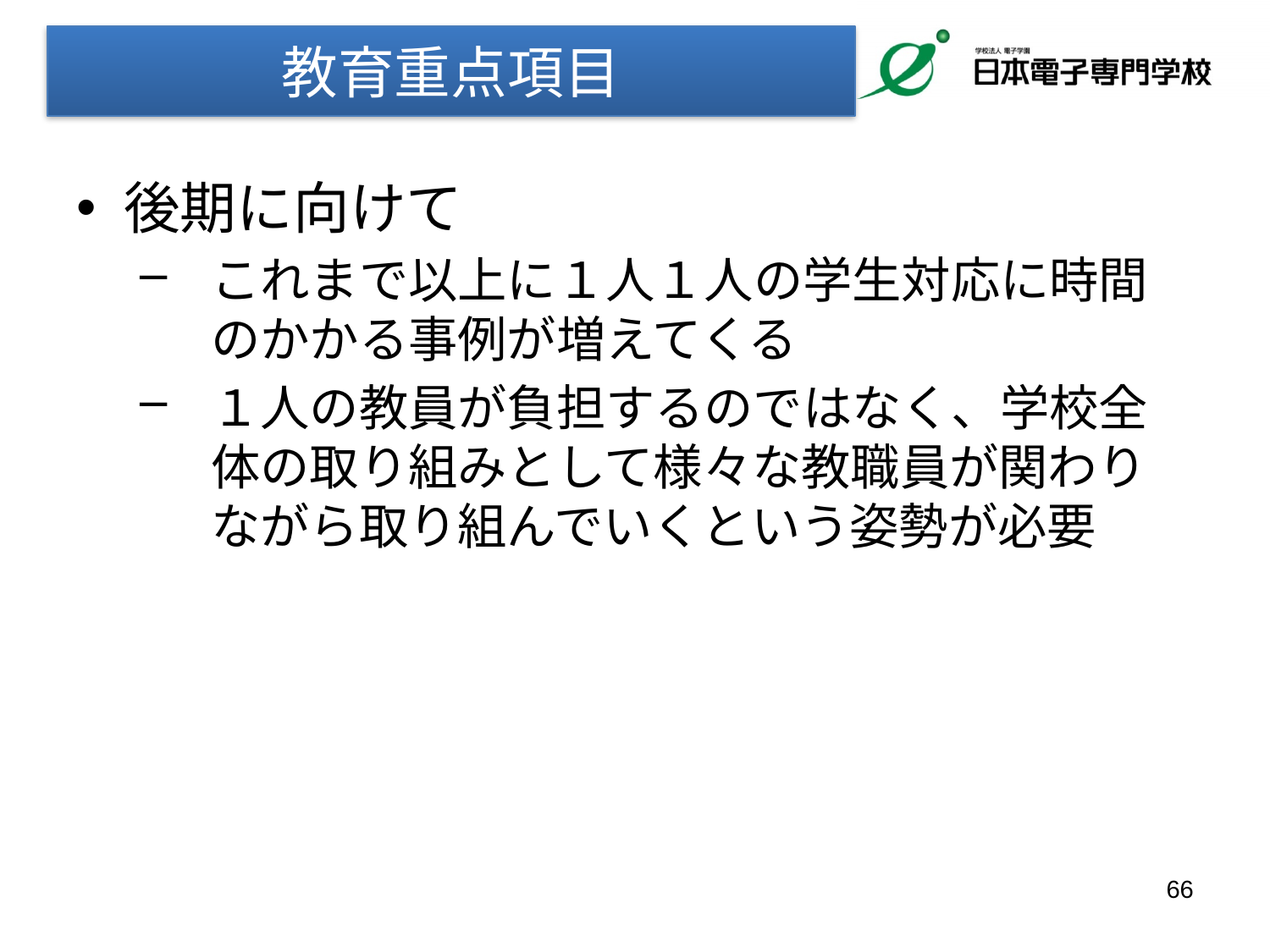

教育重点項目
後期に向けて
これまで以上に１人１人の学生対応に時間のかかる事例が増えてくる
１人の教員が負担するのではなく、学校全体の取り組みとして様々な教職員が関わりながら取り組んでいくという姿勢が必要
66